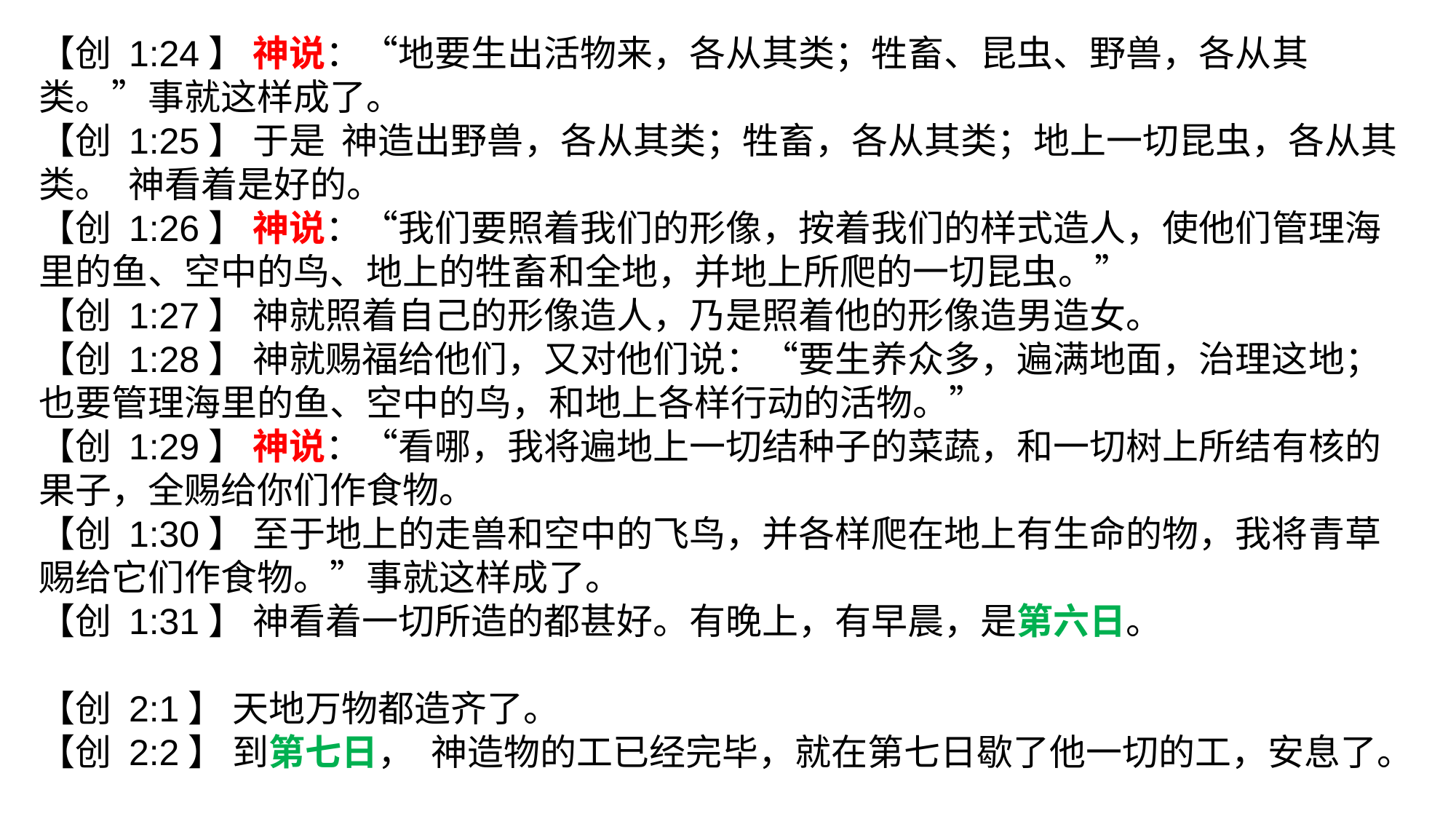

【创 1:24】 神说：“地要生出活物来，各从其类；牲畜、昆虫、野兽，各从其类。”事就这样成了。
【创 1:25】 于是  神造出野兽，各从其类；牲畜，各从其类；地上一切昆虫，各从其类。  神看着是好的。
【创 1:26】 神说：“我们要照着我们的形像，按着我们的样式造人，使他们管理海里的鱼、空中的鸟、地上的牲畜和全地，并地上所爬的一切昆虫。”
【创 1:27】 神就照着自己的形像造人，乃是照着他的形像造男造女。
【创 1:28】 神就赐福给他们，又对他们说：“要生养众多，遍满地面，治理这地；也要管理海里的鱼、空中的鸟，和地上各样行动的活物。”
【创 1:29】 神说：“看哪，我将遍地上一切结种子的菜蔬，和一切树上所结有核的果子，全赐给你们作食物。
【创 1:30】 至于地上的走兽和空中的飞鸟，并各样爬在地上有生命的物，我将青草赐给它们作食物。”事就这样成了。
【创 1:31】 神看着一切所造的都甚好。有晚上，有早晨，是第六日。

【创 2:1】 天地万物都造齐了。
【创 2:2】 到第七日，  神造物的工已经完毕，就在第七日歇了他一切的工，安息了。